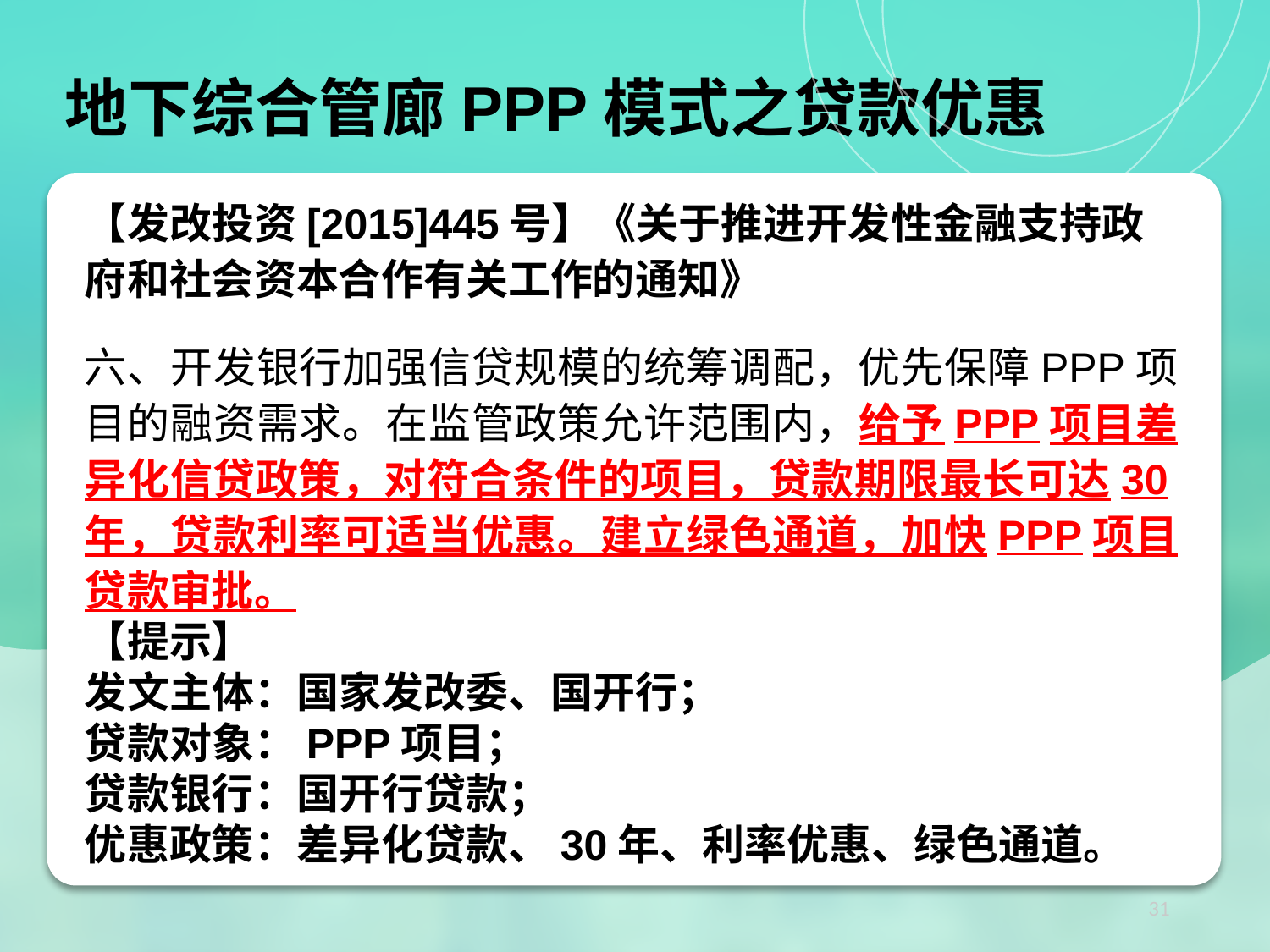

地下综合管廊PPP模式之贷款优惠

【发改投资[2015]445号】《关于推进开发性金融支持政府和社会资本合作有关工作的通知》
六、开发银行加强信贷规模的统筹调配，优先保障PPP项目的融资需求。在监管政策允许范围内，给予PPP项目差异化信贷政策，对符合条件的项目，贷款期限最长可达30年，贷款利率可适当优惠。建立绿色通道，加快PPP项目贷款审批。
【提示】
发文主体：国家发改委、国开行；
贷款对象：PPP项目；
贷款银行：国开行贷款；
优惠政策：差异化贷款、30年、利率优惠、绿色通道。

31